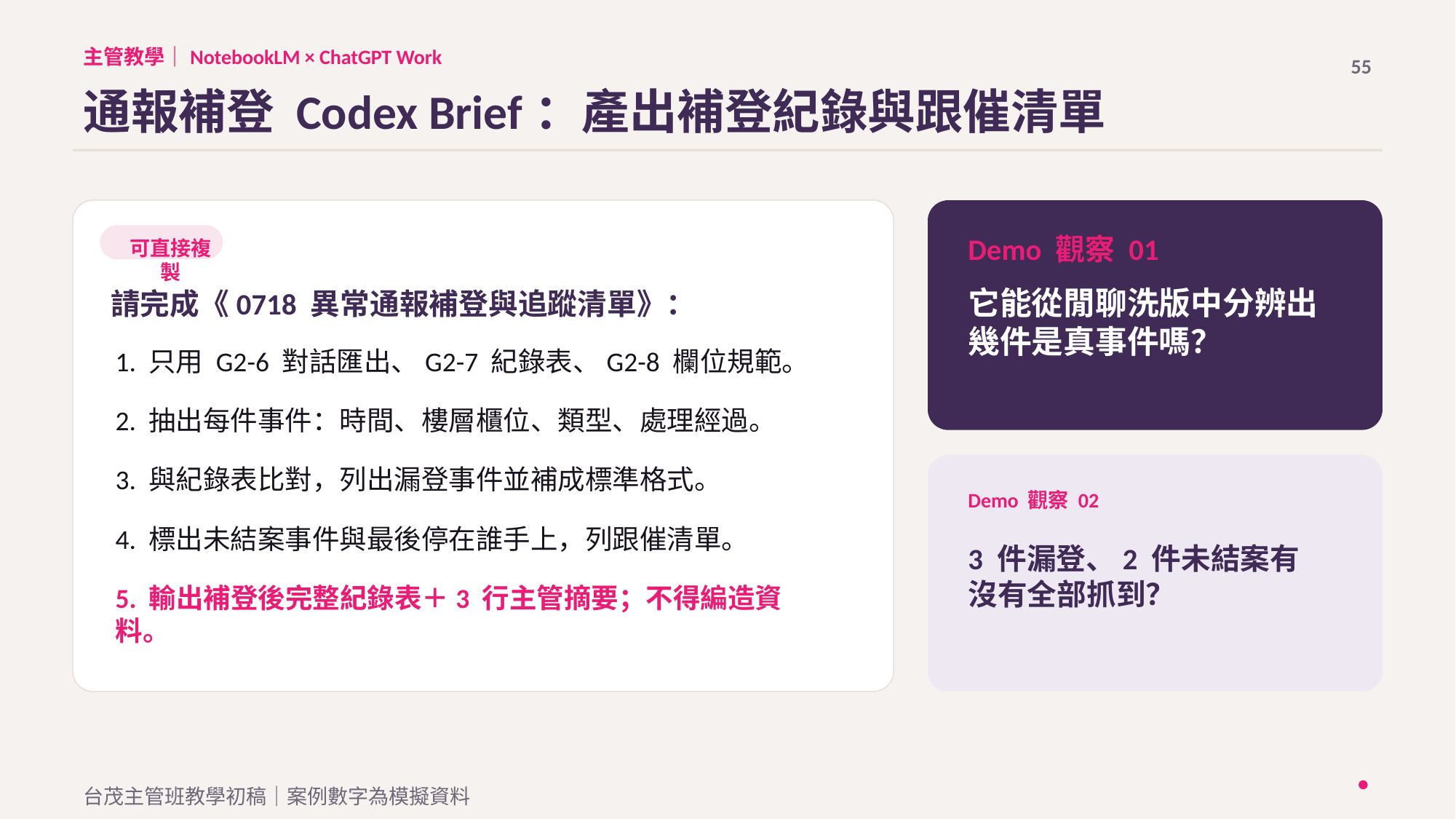

主管教學｜NotebookLM × ChatGPT Work
55
通報補登 Codex Brief：產出補登紀錄與跟催清單

Demo 觀察 01
可直接複製
它能從閒聊洗版中分辨出幾件是真事件嗎？
請完成《0718 異常通報補登與追蹤清單》：
1. 只用 G2-6 對話匯出、G2-7 紀錄表、G2-8 欄位規範。
2. 抽出每件事件：時間、樓層櫃位、類型、處理經過。

3. 與紀錄表比對，列出漏登事件並補成標準格式。
Demo 觀察 02
4. 標出未結案事件與最後停在誰手上，列跟催清單。
3 件漏登、2 件未結案有沒有全部抓到？
5. 輸出補登後完整紀錄表＋3 行主管摘要；不得編造資料。
台茂主管班教學初稿｜案例數字為模擬資料